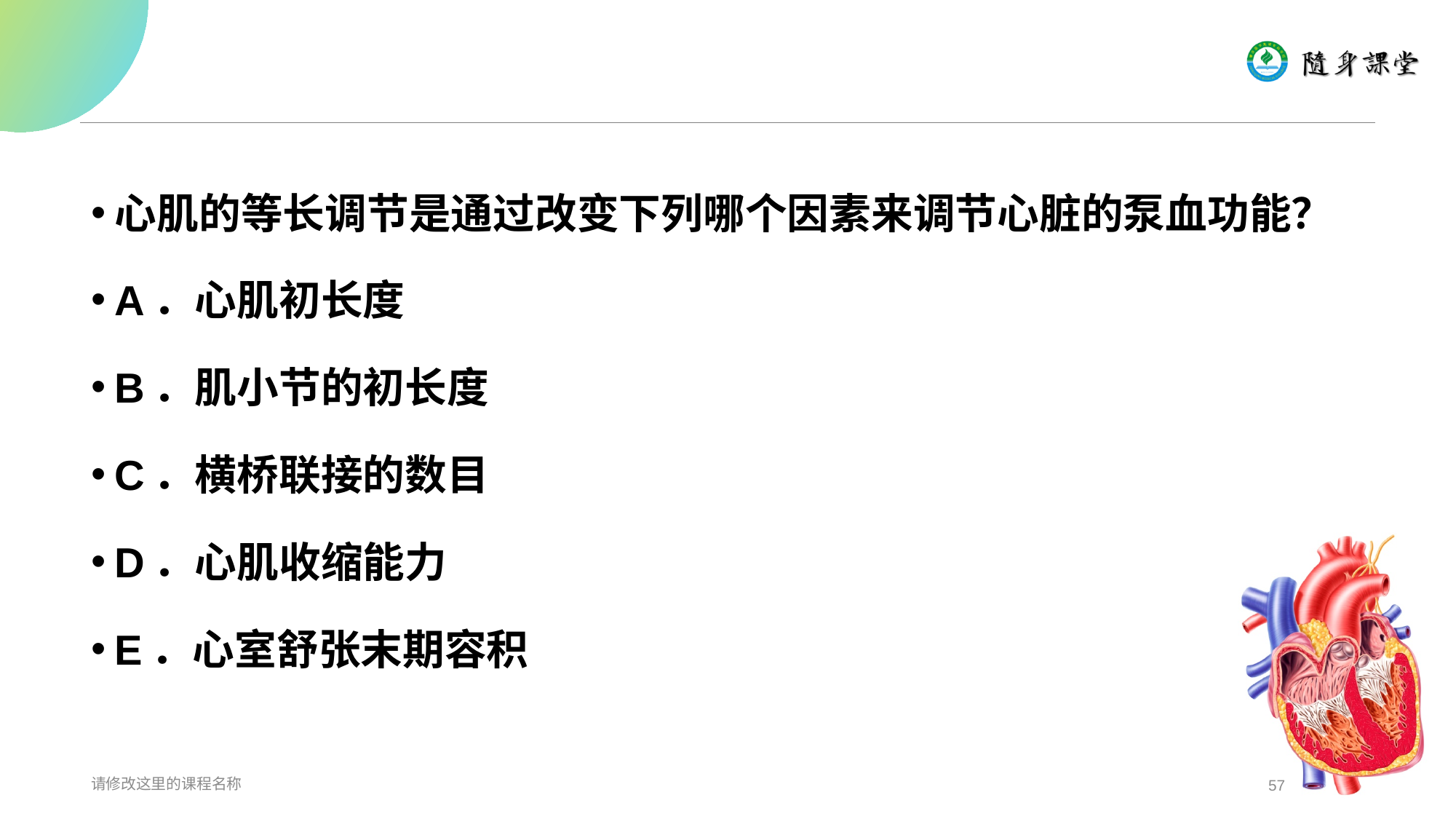

#
心肌的等长调节是通过改变下列哪个因素来调节心脏的泵血功能？
A．心肌初长度
B．肌小节的初长度
C．横桥联接的数目
D．心肌收缩能力
E．心室舒张末期容积
请修改这里的课程名称
57